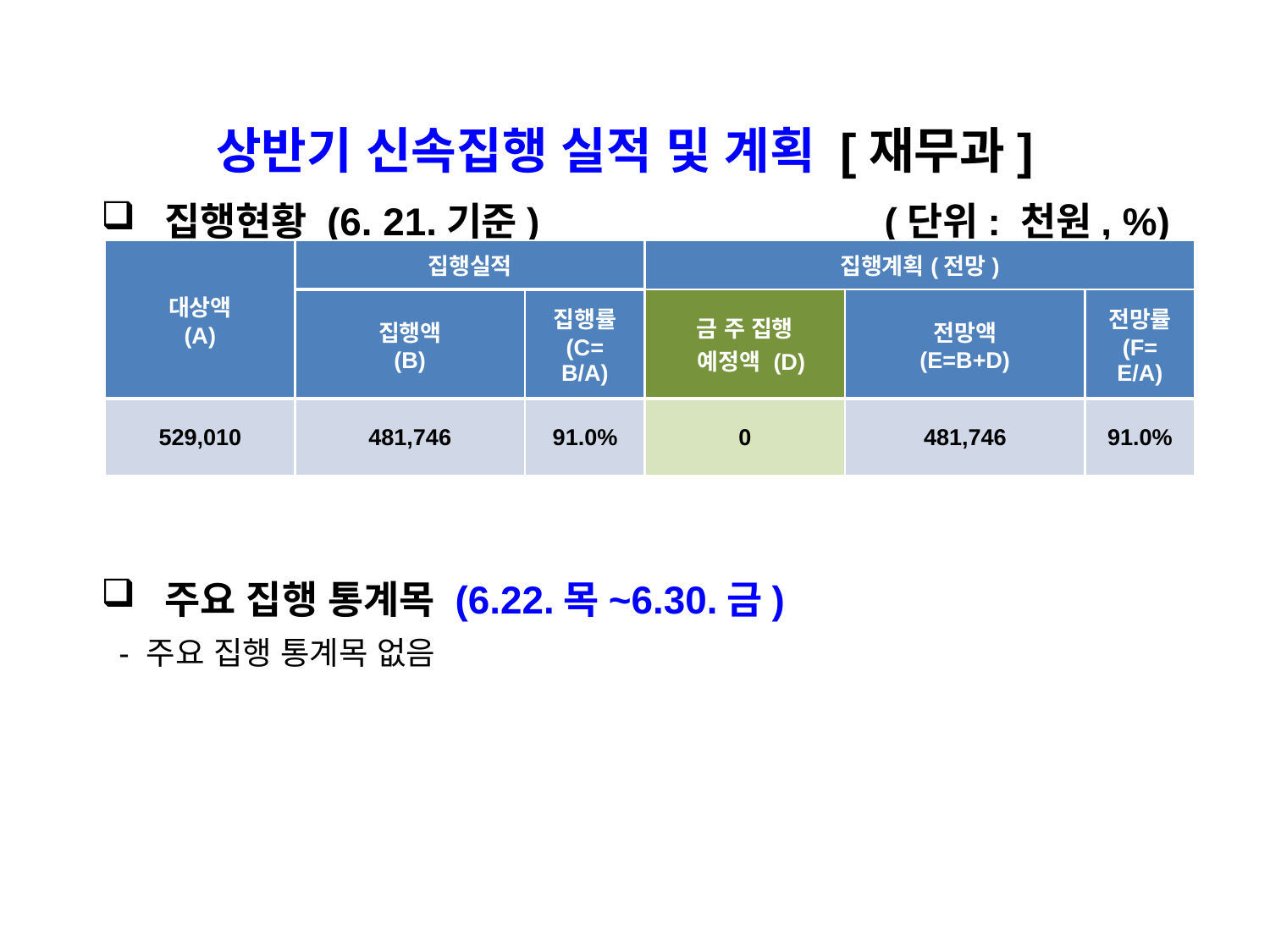

상반기 신속집행 실적 및 계획 [재무과]
집행현황 (6. 21.기준)                                (단위: 천원, %)

주요 집행 통계목 (6.22.목~6.30.금)
  - 주요 집행 통계목 없음
| 대상액 (A) | 집행실적 |  | 집행계획(전망) |  |  |
| --- | --- | --- | --- | --- | --- |
|  | 집행액 (B) | 집행률 (C= B/A) | 금 주 집행 예정액 (D) | 전망액 (E=B+D) | 전망률 (F= E/A) |
| 529,010 | 481,746 | 91.0% | 0 | 481,746 | 91.0% |